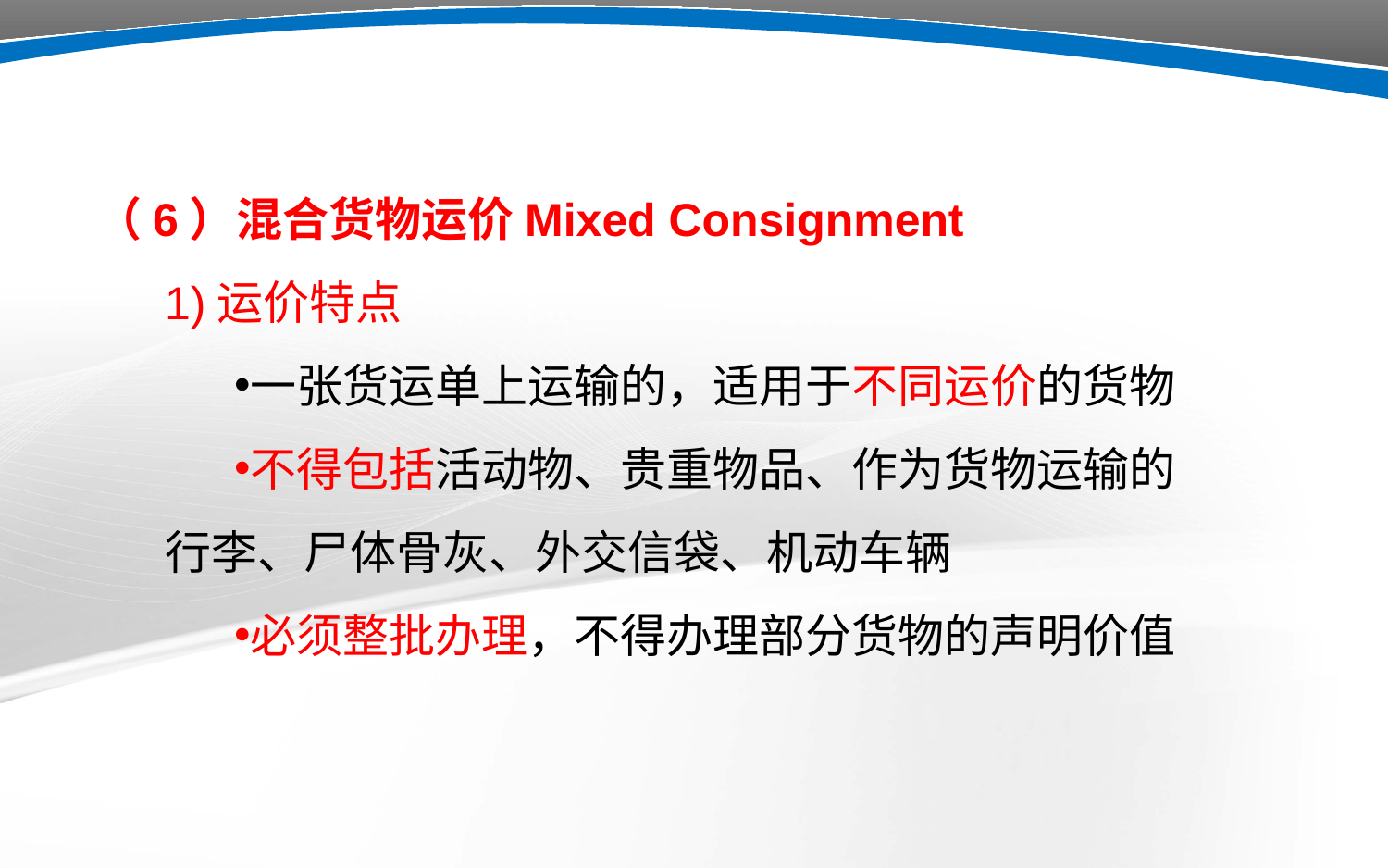

（6）混合货物运价Mixed Consignment
1)运价特点
一张货运单上运输的，适用于不同运价的货物
不得包括活动物、贵重物品、作为货物运输的行李、尸体骨灰、外交信袋、机动车辆
必须整批办理，不得办理部分货物的声明价值